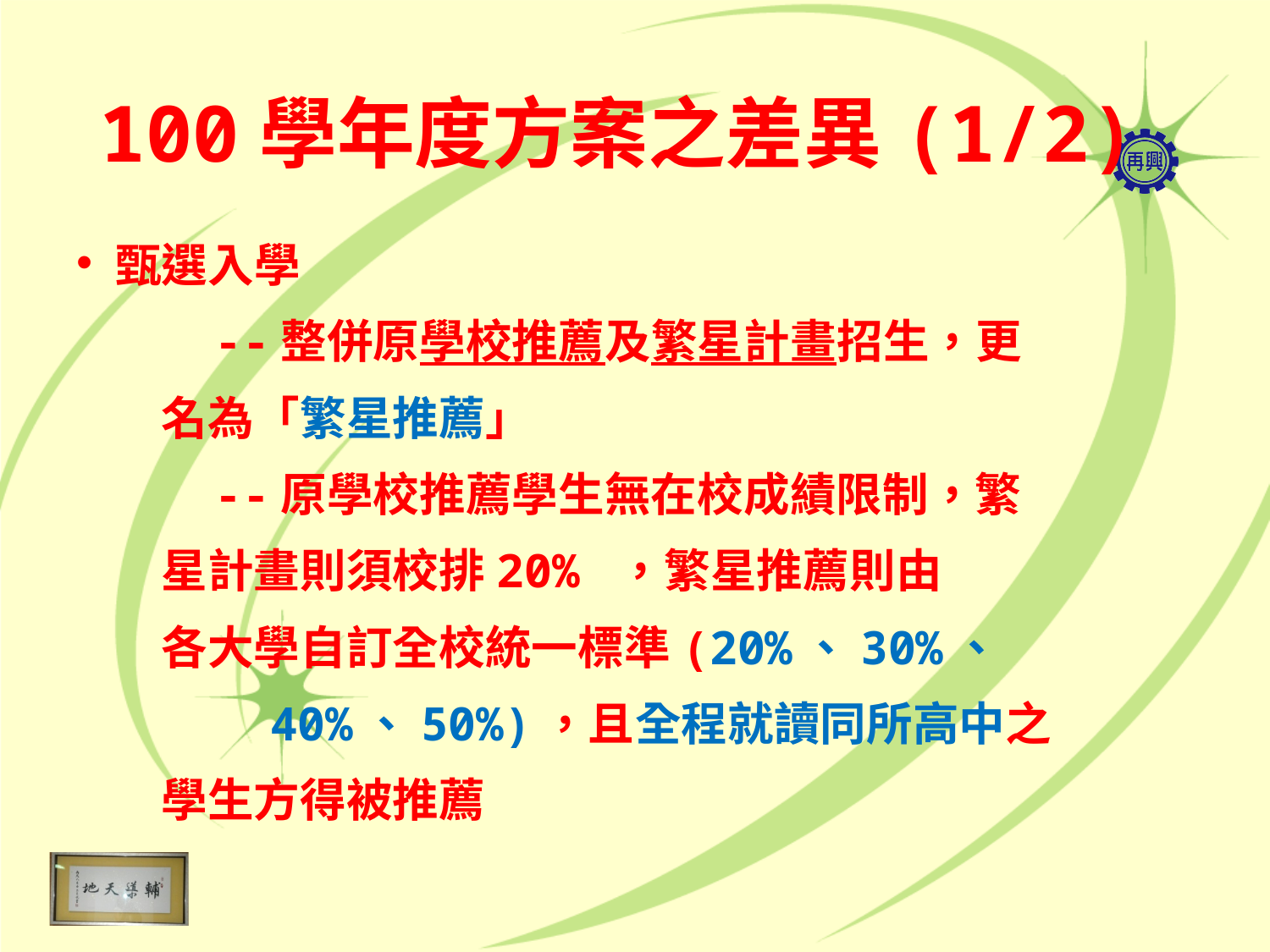

# 100學年度方案之差異(1/2)
甄選入學
     --整併原學校推薦及繁星計畫招生，更
       名為「繁星推薦」
     --原學校推薦學生無在校成績限制，繁
       星計畫則須校排20% ，繁星推薦則由
       各大學自訂全校統一標準(20%、30%、
       40%、50%)，且全程就讀同所高中之
       學生方得被推薦